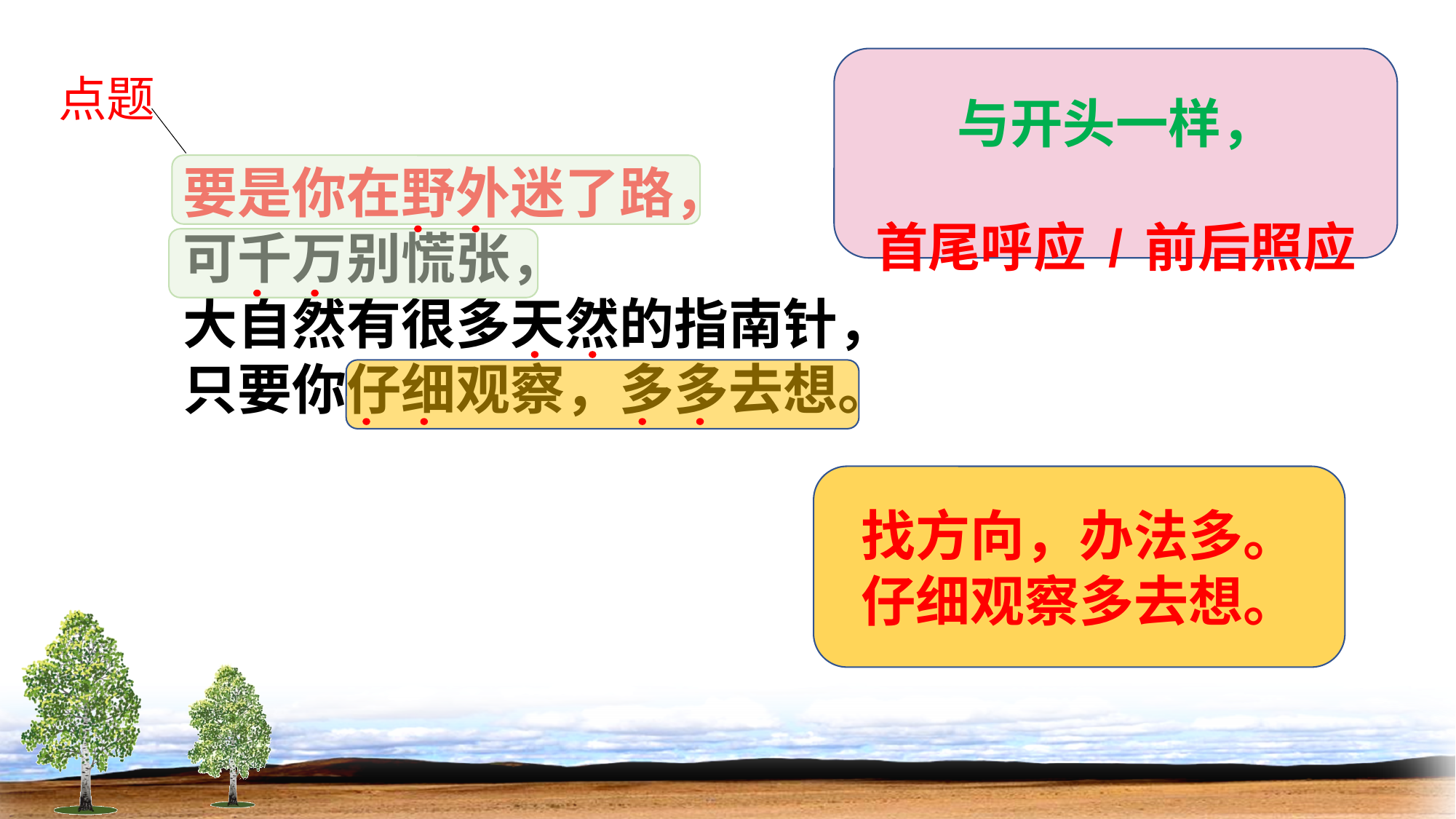

与开头一样，
首尾呼应/前后照应
点题
要是你在野外迷了路，
可千万别慌张，
大自然有很多天然的指南针，
只要你仔细观察，多多去想。

找方向，办法多。仔细观察多去想。